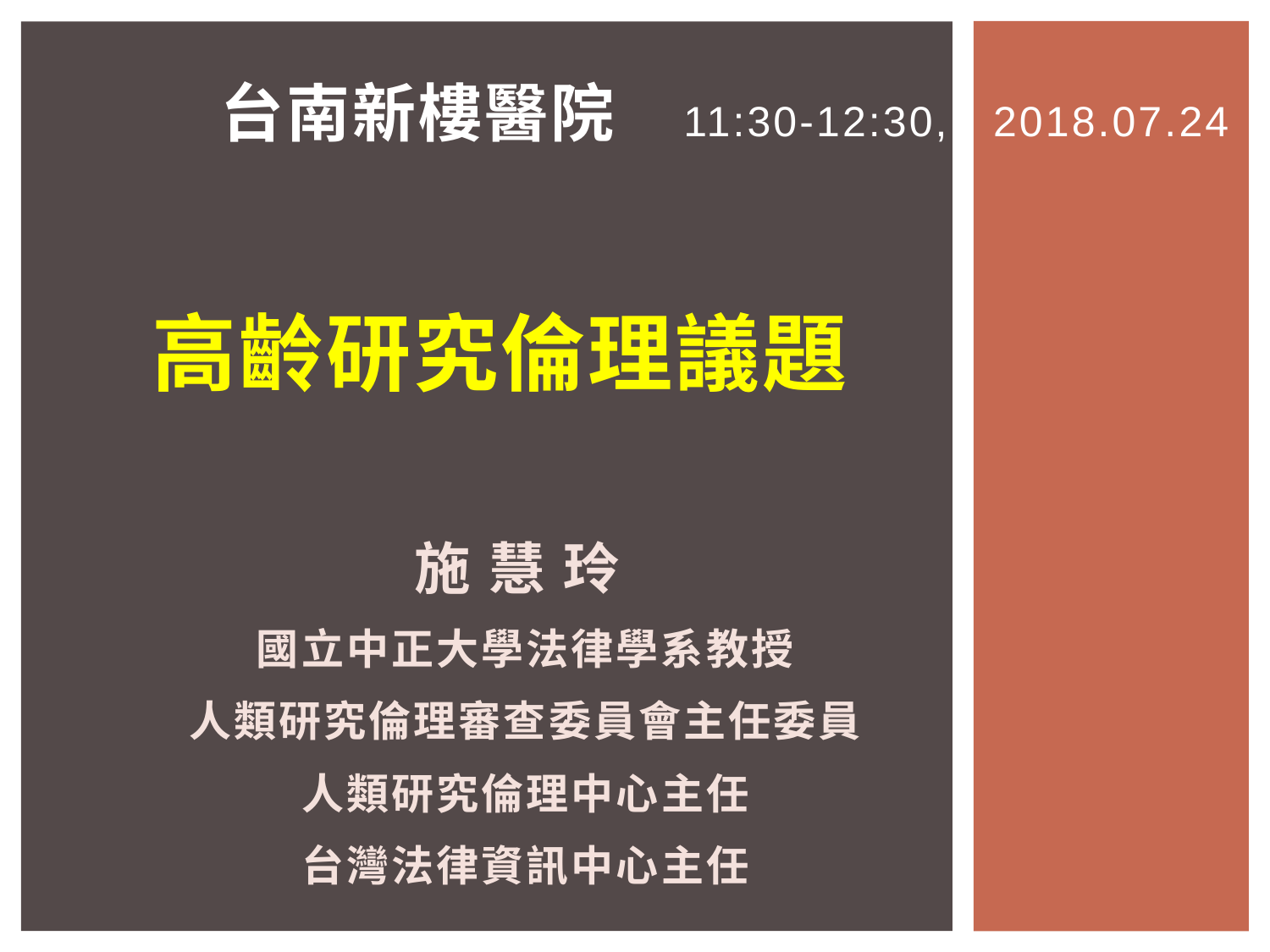

台南新樓醫院   11:30-12:30,   2018.07.24
# 高齡研究倫理議題
施 慧 玲
國立中正大學法律學系教授
人類研究倫理審查委員會主任委員
人類研究倫理中心主任
台灣法律資訊中心主任